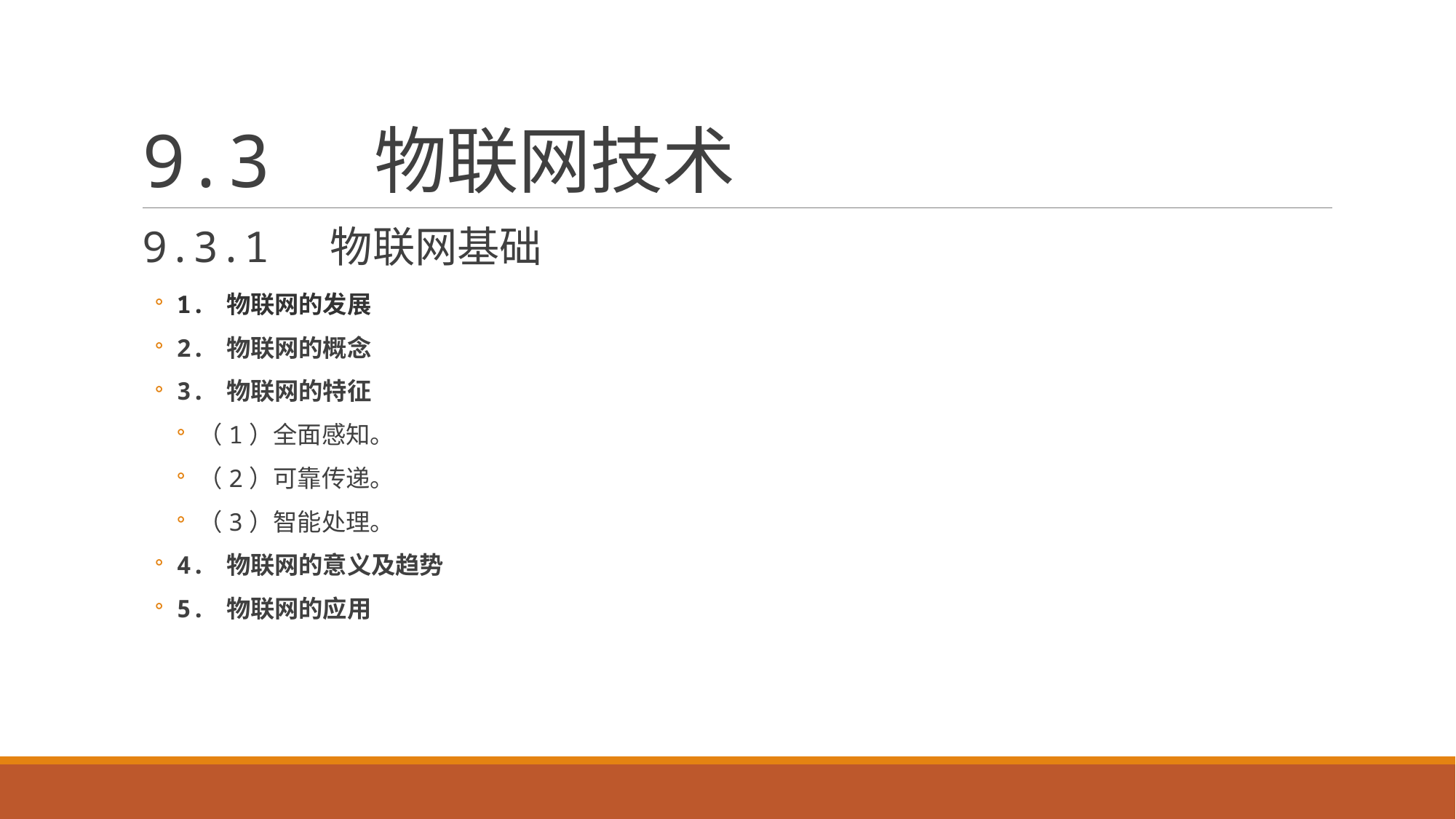

# 9.3  物联网技术
9.3.1  物联网基础
1. 物联网的发展
2. 物联网的概念
3. 物联网的特征
（1）全面感知。
（2）可靠传递。
（3）智能处理。
4. 物联网的意义及趋势
5. 物联网的应用